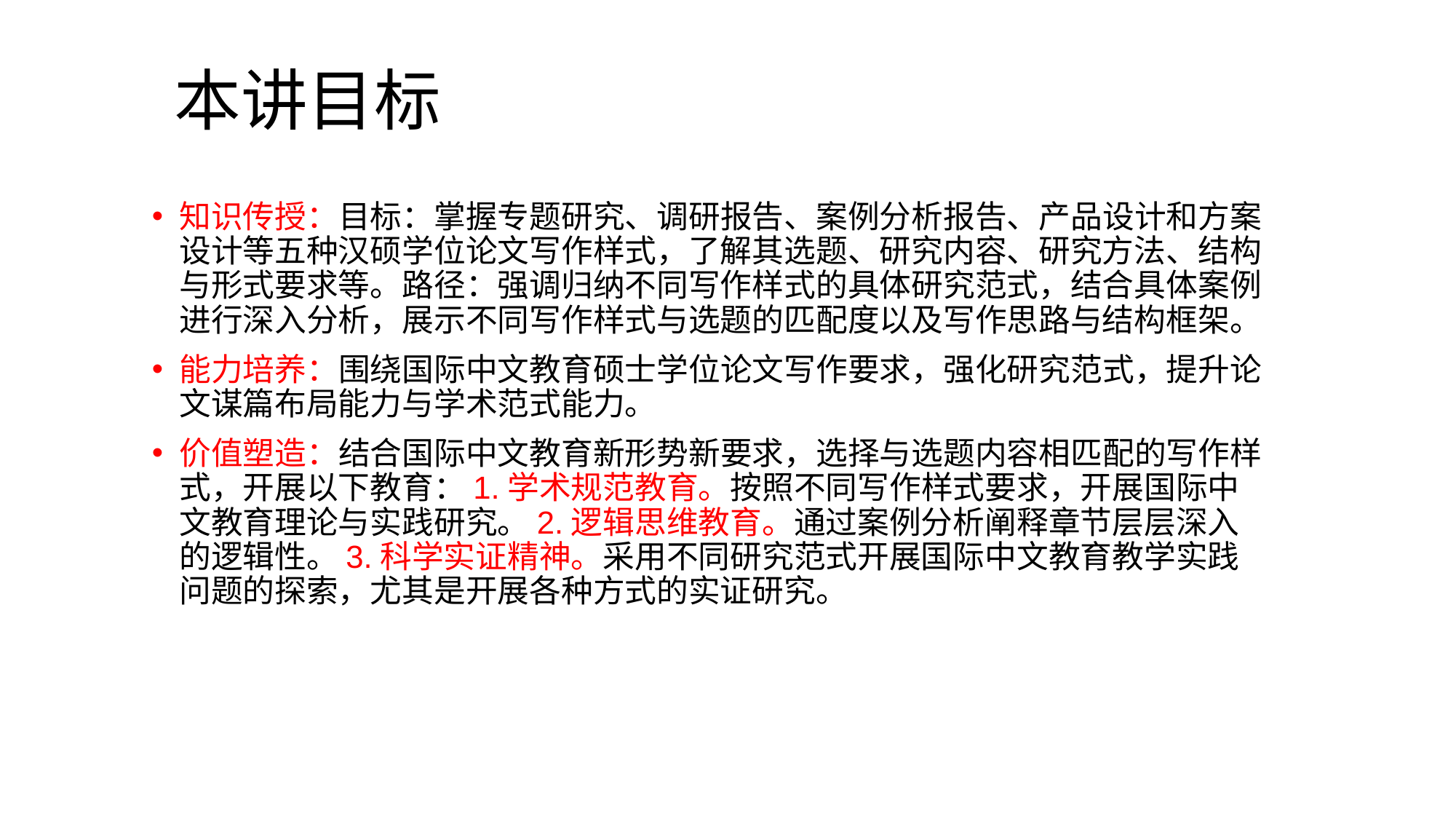

# 本讲目标
知识传授：目标：掌握专题研究、调研报告、案例分析报告、产品设计和方案设计等五种汉硕学位论文写作样式，了解其选题、研究内容、研究方法、结构与形式要求等。路径：强调归纳不同写作样式的具体研究范式，结合具体案例进行深入分析，展示不同写作样式与选题的匹配度以及写作思路与结构框架。
能力培养：围绕国际中文教育硕士学位论文写作要求，强化研究范式，提升论文谋篇布局能力与学术范式能力。
价值塑造：结合国际中文教育新形势新要求，选择与选题内容相匹配的写作样式，开展以下教育：1.学术规范教育。按照不同写作样式要求，开展国际中文教育理论与实践研究。2.逻辑思维教育。通过案例分析阐释章节层层深入的逻辑性。3.科学实证精神。采用不同研究范式开展国际中文教育教学实践问题的探索，尤其是开展各种方式的实证研究。